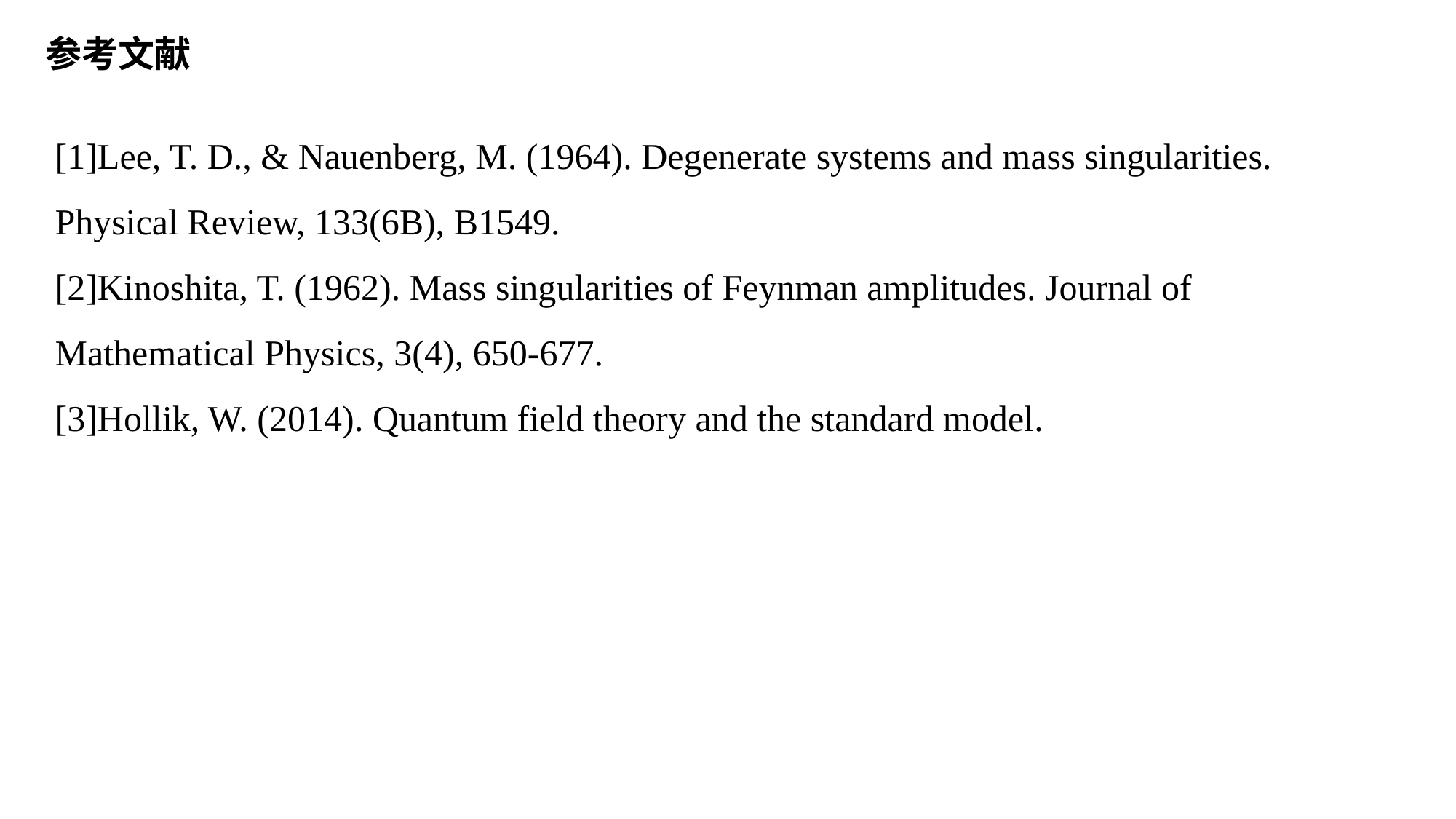

参考文献
[1]Lee, T. D., & Nauenberg, M. (1964). Degenerate systems and mass singularities. Physical Review, 133(6B), B1549.
[2]Kinoshita, T. (1962). Mass singularities of Feynman amplitudes. Journal of Mathematical Physics, 3(4), 650-677.
[3]Hollik, W. (2014). Quantum field theory and the standard model.
20